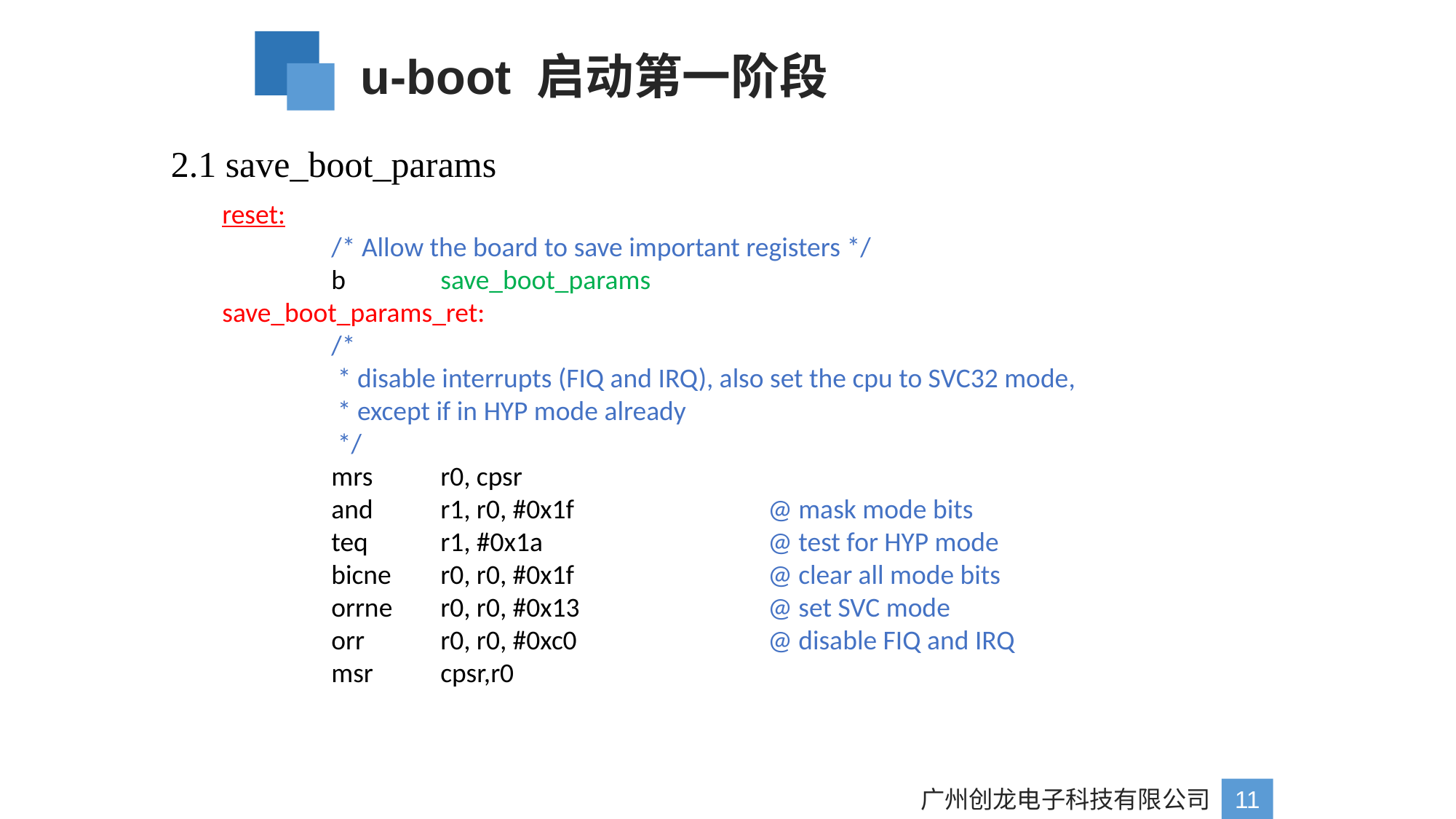

u-boot 启动第一阶段
2.1 save_boot_params
reset:
	/* Allow the board to save important registers */
	b	save_boot_params
save_boot_params_ret:
	/*
	 * disable interrupts (FIQ and IRQ), also set the cpu to SVC32 mode,
	 * except if in HYP mode already
	 */
	mrs	r0, cpsr
	and	r1, r0, #0x1f		@ mask mode bits
	teq	r1, #0x1a			@ test for HYP mode
	bicne	r0, r0, #0x1f		@ clear all mode bits
	orrne	r0, r0, #0x13		@ set SVC mode
	orr	r0, r0, #0xc0		@ disable FIQ and IRQ
	msr	cpsr,r0
广州创龙电子科技有限公司
11